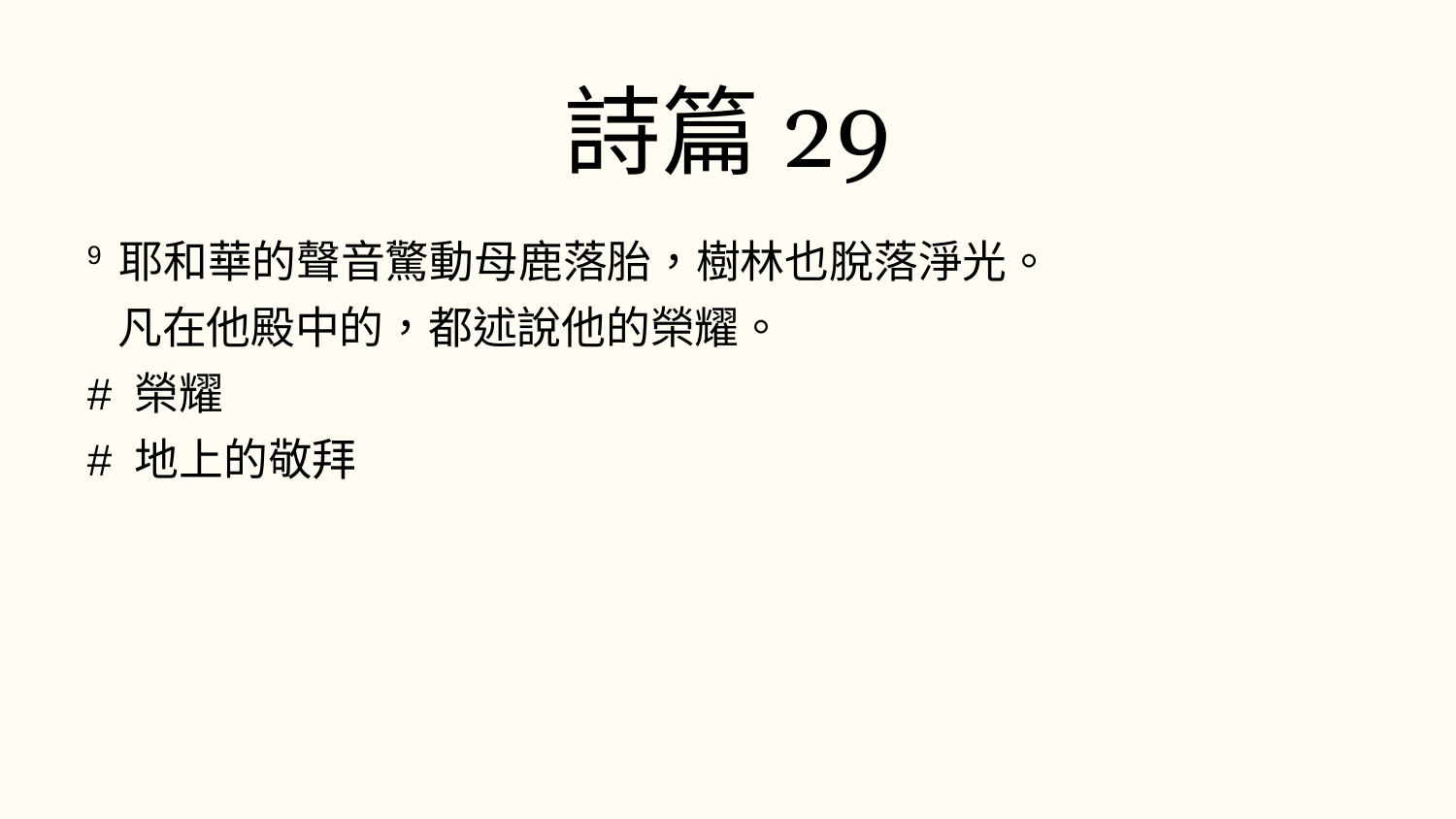

詩篇29
9 耶和華的聲音驚動母鹿落胎，樹林也脫落淨光。
  凡在他殿中的，都述說他的榮耀。
# 榮耀
# 地上的敬拜